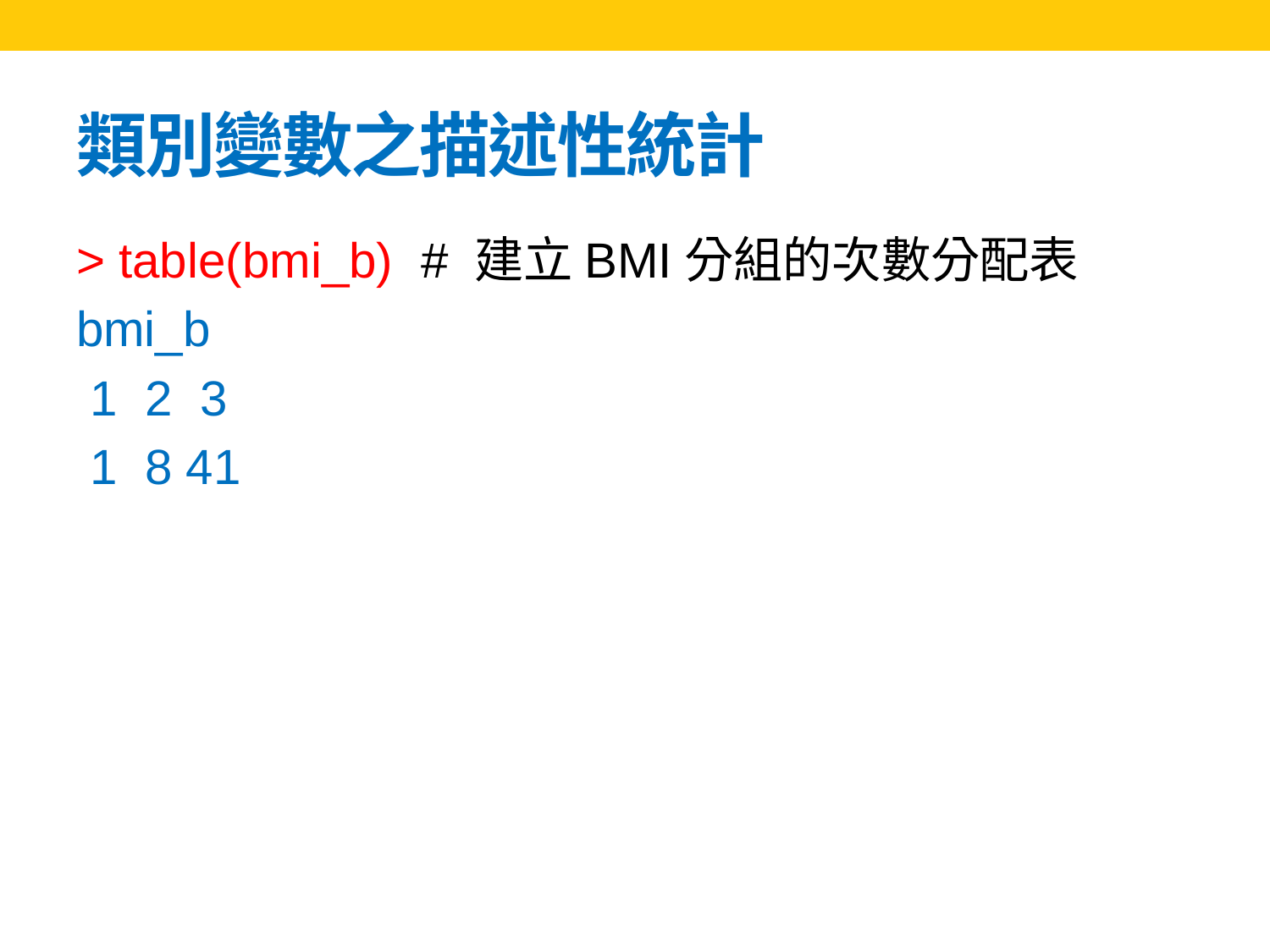

# 類別變數之描述性統計
> table(bmi_b)  # 建立BMI分組的次數分配表
bmi_b
 1  2  3
 1  8 41